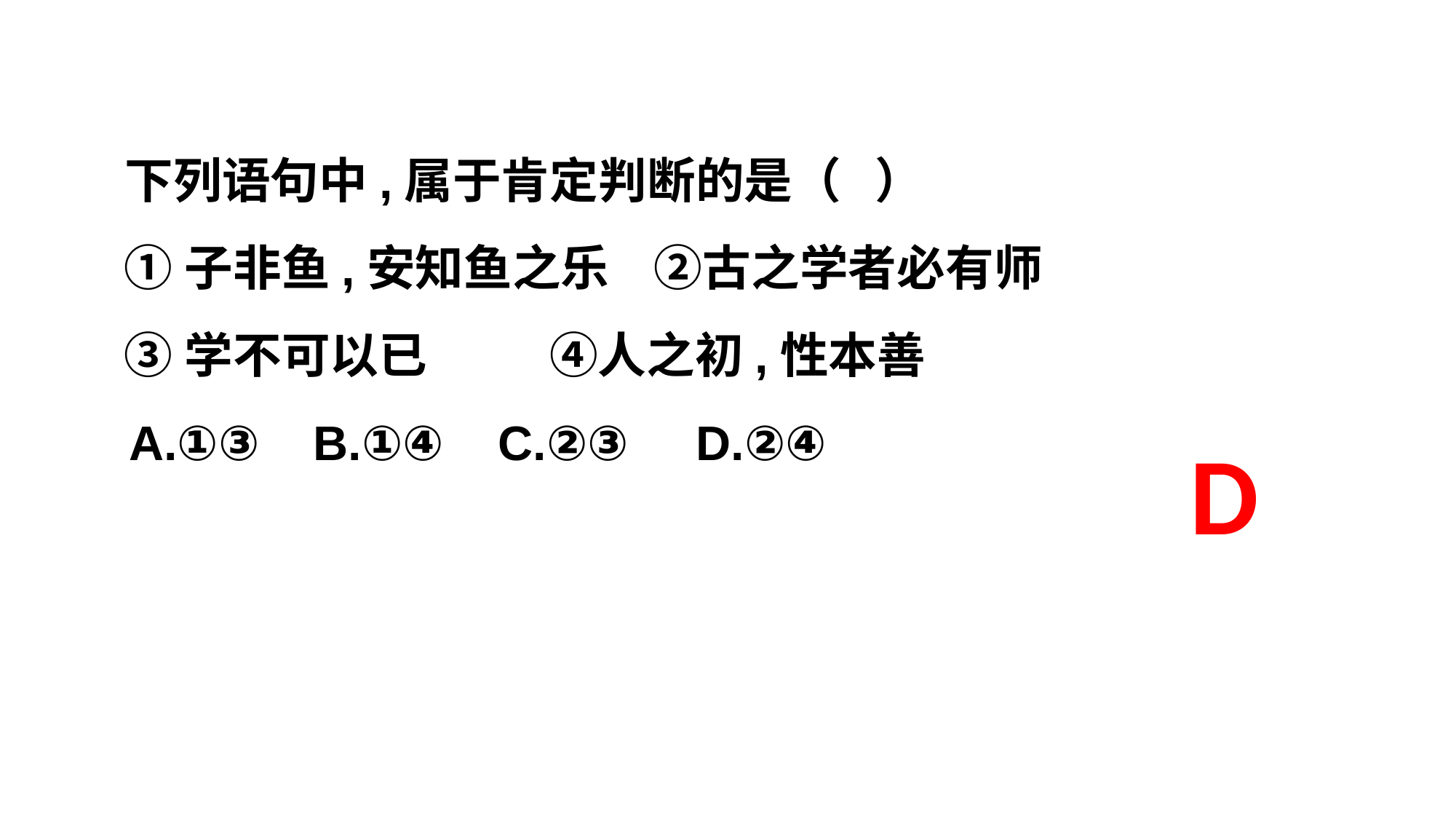

下列语句中,属于肯定判断的是（   ）
  ①子非鱼,安知鱼之乐    ②古之学者必有师
  ③学不可以已           ④人之初,性本善
  A.①③    B.①④    C.②③     D.②④

D